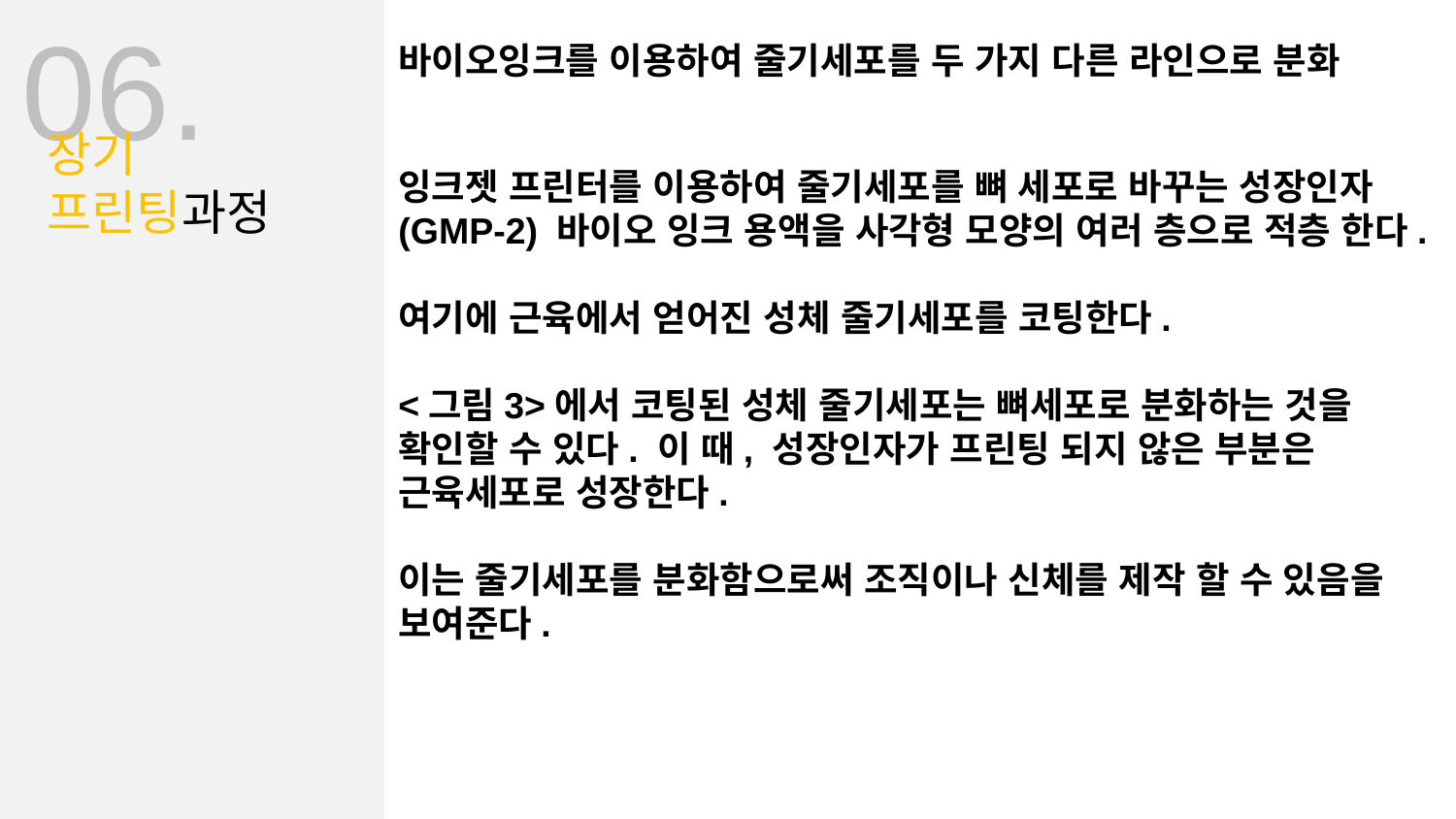

06.
바이오잉크를 이용하여 줄기세포를 두 가지 다른 라인으로 분화

잉크젯 프린터를 이용하여 줄기세포를 뼈 세포로 바꾸는 성장인자(GMP-2) 바이오 잉크 용액을 사각형 모양의 여러 층으로 적층 한다.

여기에 근육에서 얻어진 성체 줄기세포를 코팅한다.

<그림3>에서 코팅된 성체 줄기세포는 뼈세포로 분화하는 것을 확인할 수 있다. 이 때, 성장인자가 프린팅 되지 않은 부분은 근육세포로 성장한다.

이는 줄기세포를 분화함으로써 조직이나 신체를 제작 할 수 있음을 보여준다.

장기
프린팅과정